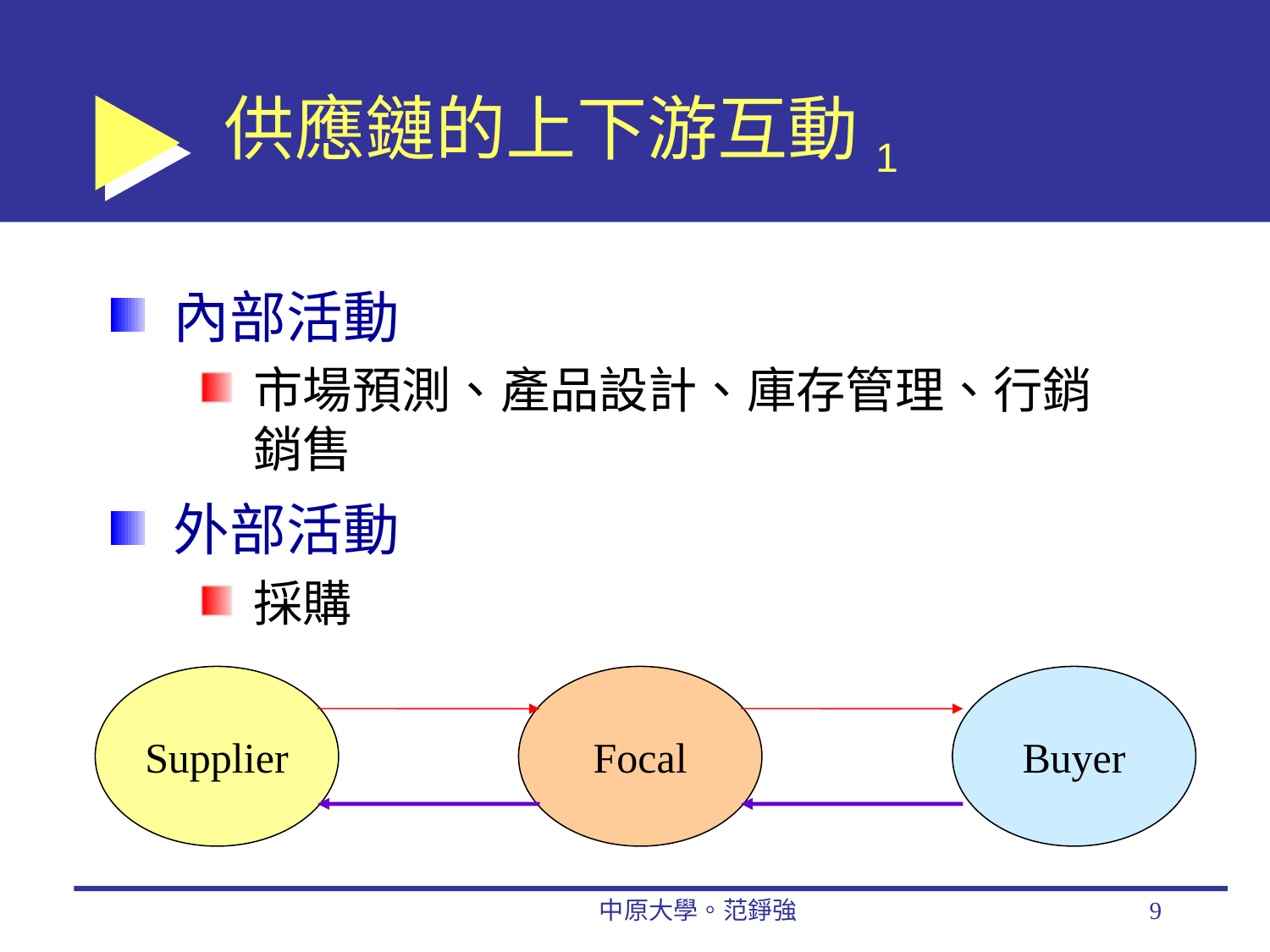

# 供應鏈的上下游互動1
內部活動
市場預測、產品設計、庫存管理、行銷銷售
外部活動
採購

Supplier
Focal
Buyer

中原大學。范錚強
9